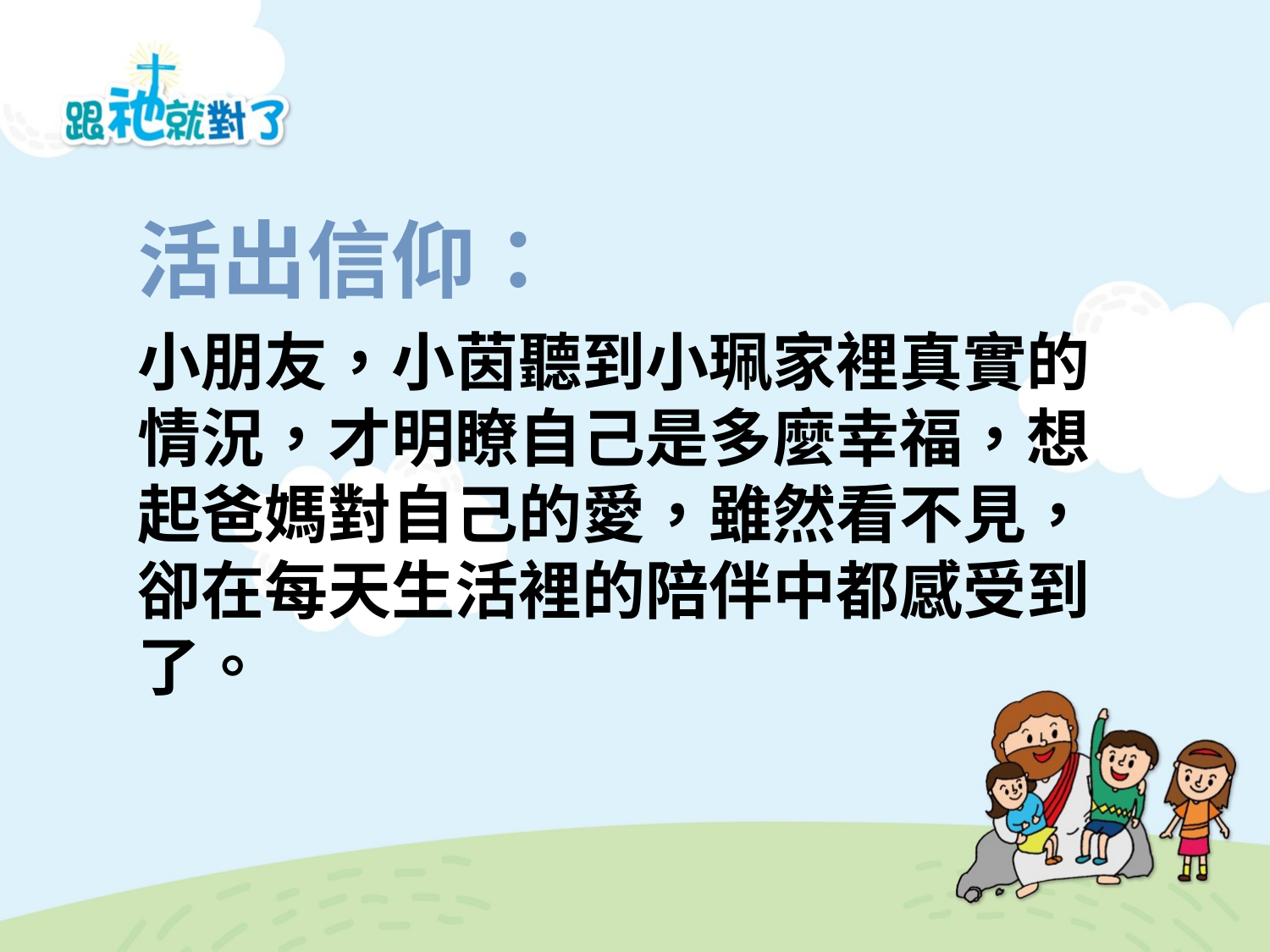

活出信仰：
小朋友，小茵聽到小珮家裡真實的情況，才明瞭自己是多麼幸福，想起爸媽對自己的愛，雖然看不見，卻在每天生活裡的陪伴中都感受到了。